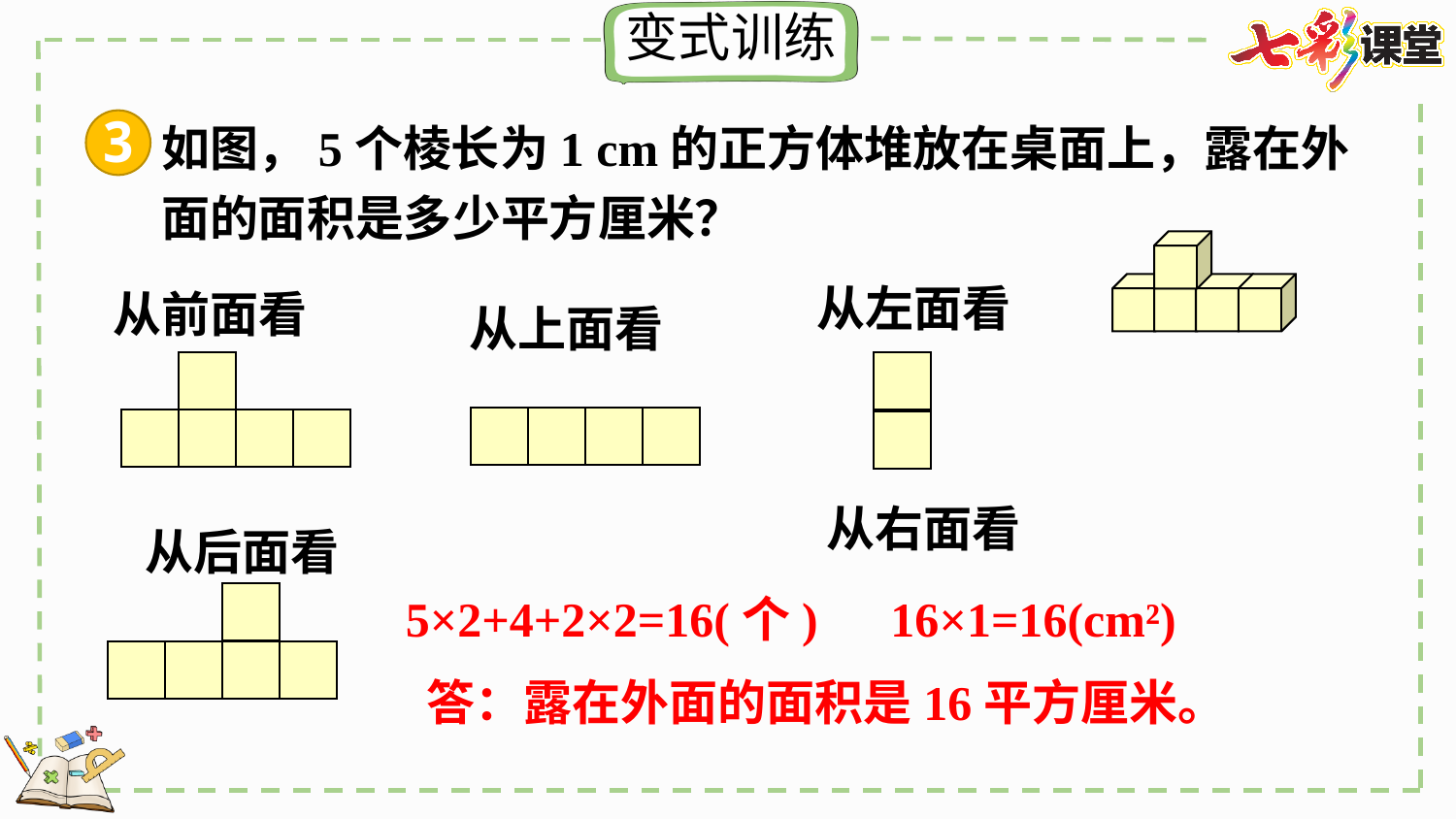

3

如图，5个棱长为1 cm的正方体堆放在桌面上，露在外面的面积是多少平方厘米？

从左面看
从前面看
从上面看

从右面看
从后面看
5×2+4+2×2=16(个)
16×1=16(cm²)

答：露在外面的面积是16平方厘米。